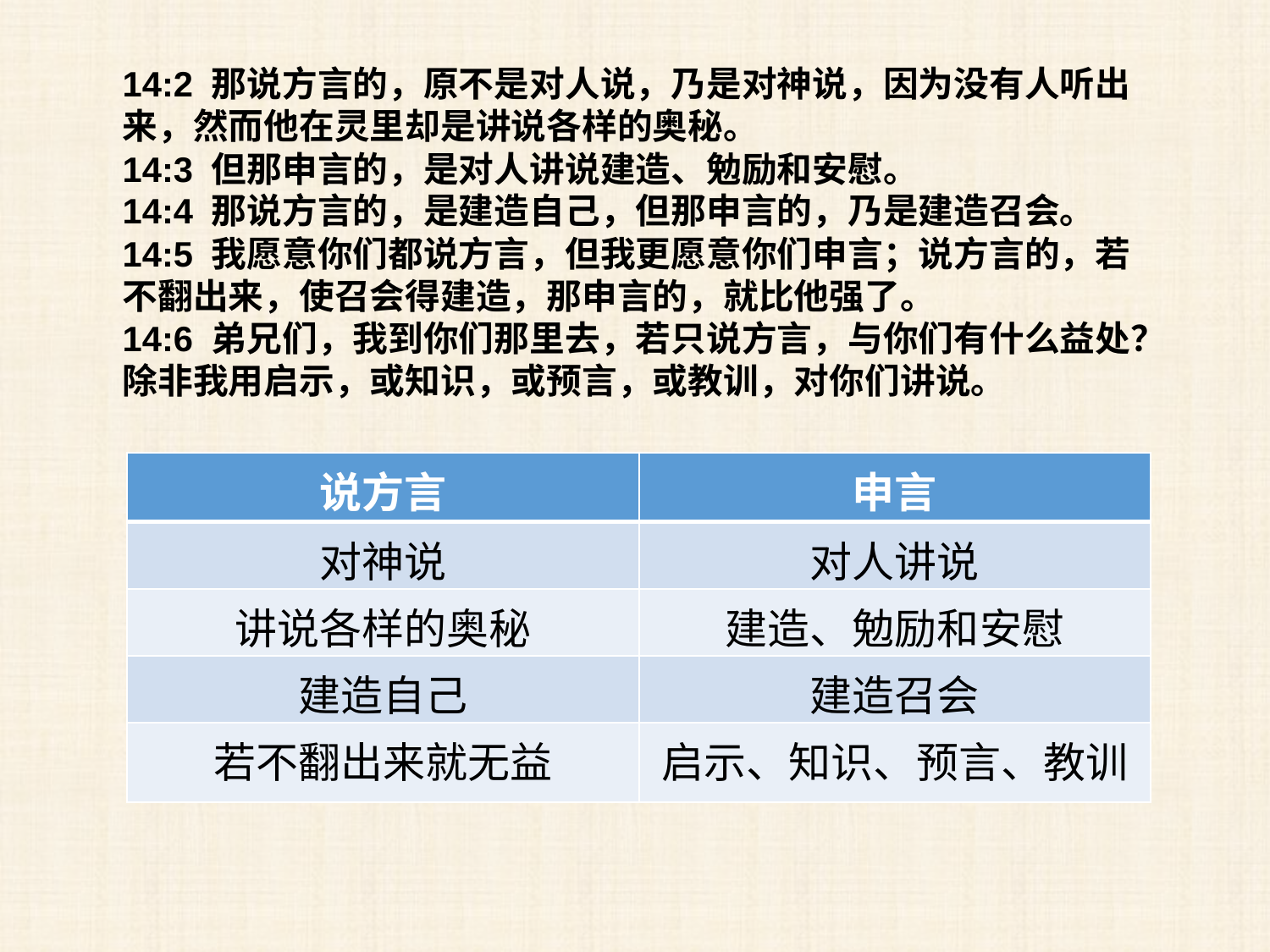

14:2 那说方言的，原不是对人说，乃是对神说，因为没有人听出来，然而他在灵里却是讲说各样的奥秘。
14:3 但那申言的，是对人讲说建造、勉励和安慰。
14:4 那说方言的，是建造自己，但那申言的，乃是建造召会。
14:5 我愿意你们都说方言，但我更愿意你们申言；说方言的，若不翻出来，使召会得建造，那申言的，就比他强了。
14:6 弟兄们，我到你们那里去，若只说方言，与你们有什么益处？除非我用启示，或知识，或预言，或教训，对你们讲说。
| 说方言 | 申言 |
| --- | --- |
| 对神说 | 对人讲说 |
| 讲说各样的奥秘 | 建造、勉励和安慰 |
| 建造自己 | 建造召会 |
| 若不翻出来就无益 | 启示、知识、预言、教训 |